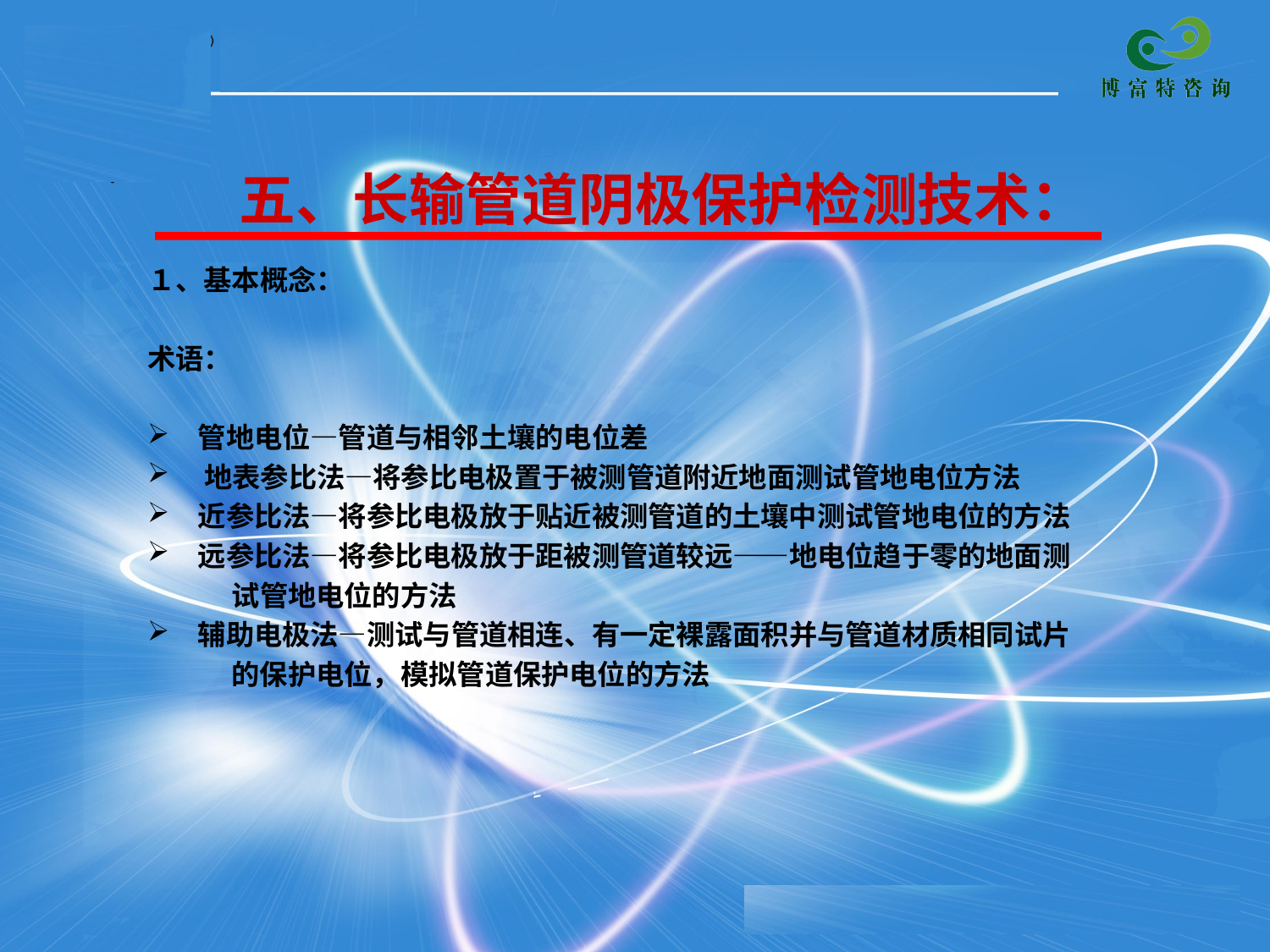

# 五、长输管道阴极保护检测技术：

１、基本概念：

术语：

　管地电位—管道与相邻土壤的电位差
　 地表参比法—将参比电极置于被测管道附近地面测试管地电位方法
　近参比法—将参比电极放于贴近被测管道的土壤中测试管地电位的方法
　远参比法—将参比电极放于距被测管道较远——地电位趋于零的地面测
　　　试管地电位的方法
　辅助电极法—测试与管道相连、有一定裸露面积并与管道材质相同试片
　　　的保护电位，模拟管道保护电位的方法